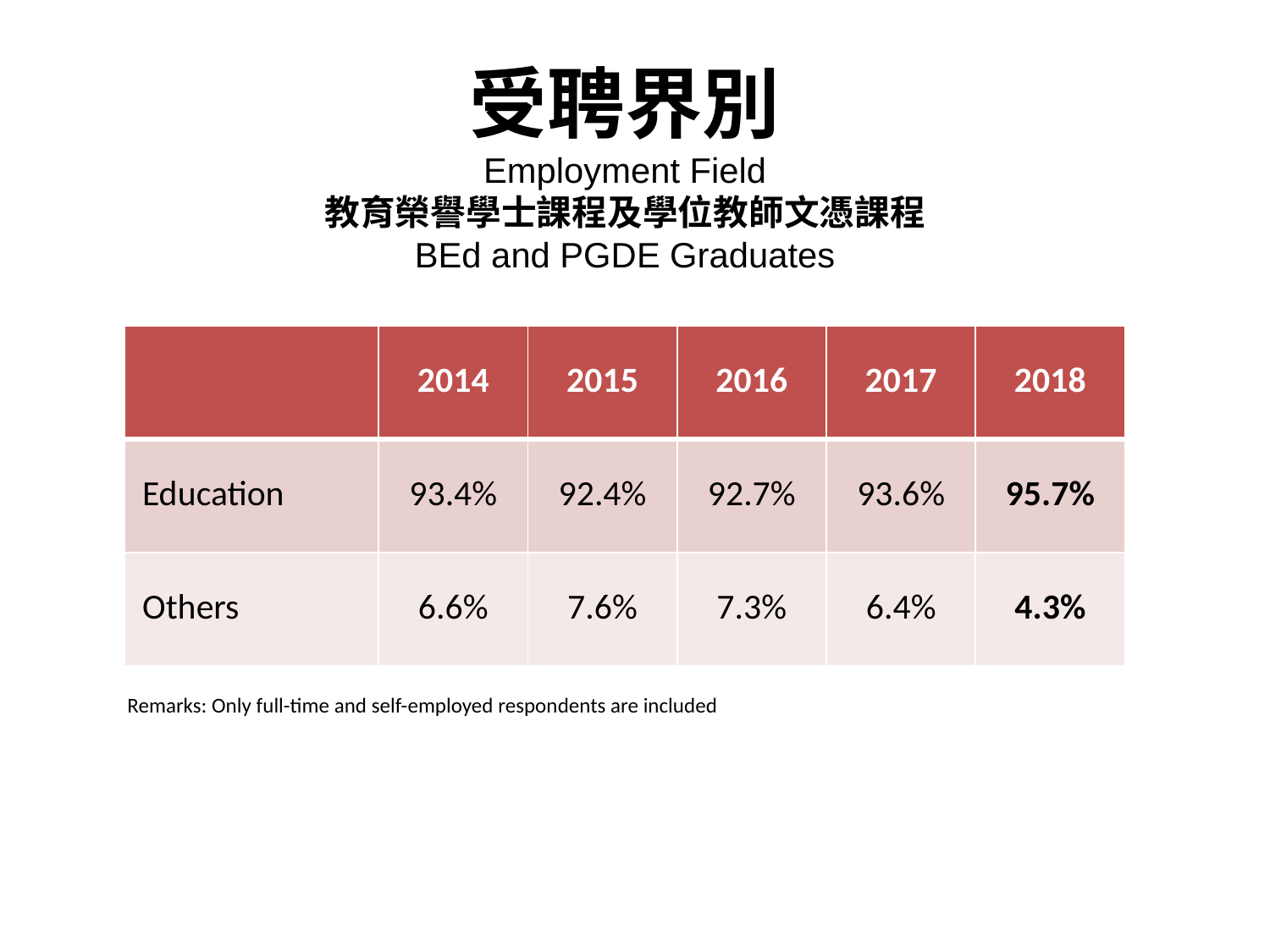

# 受聘界別 Employment Field 教育榮譽學士課程及學位教師文憑課程 BEd and PGDE Graduates
|  | 2014 | 2015 | 2016 | 2017 | 2018 |
| --- | --- | --- | --- | --- | --- |
| Education | 93.4% | 92.4% | 92.7% | 93.6% | 95.7% |
| Others | 6.6% | 7.6% | 7.3% | 6.4% | 4.3% |
Remarks: Only full-time and self-employed respondents are included